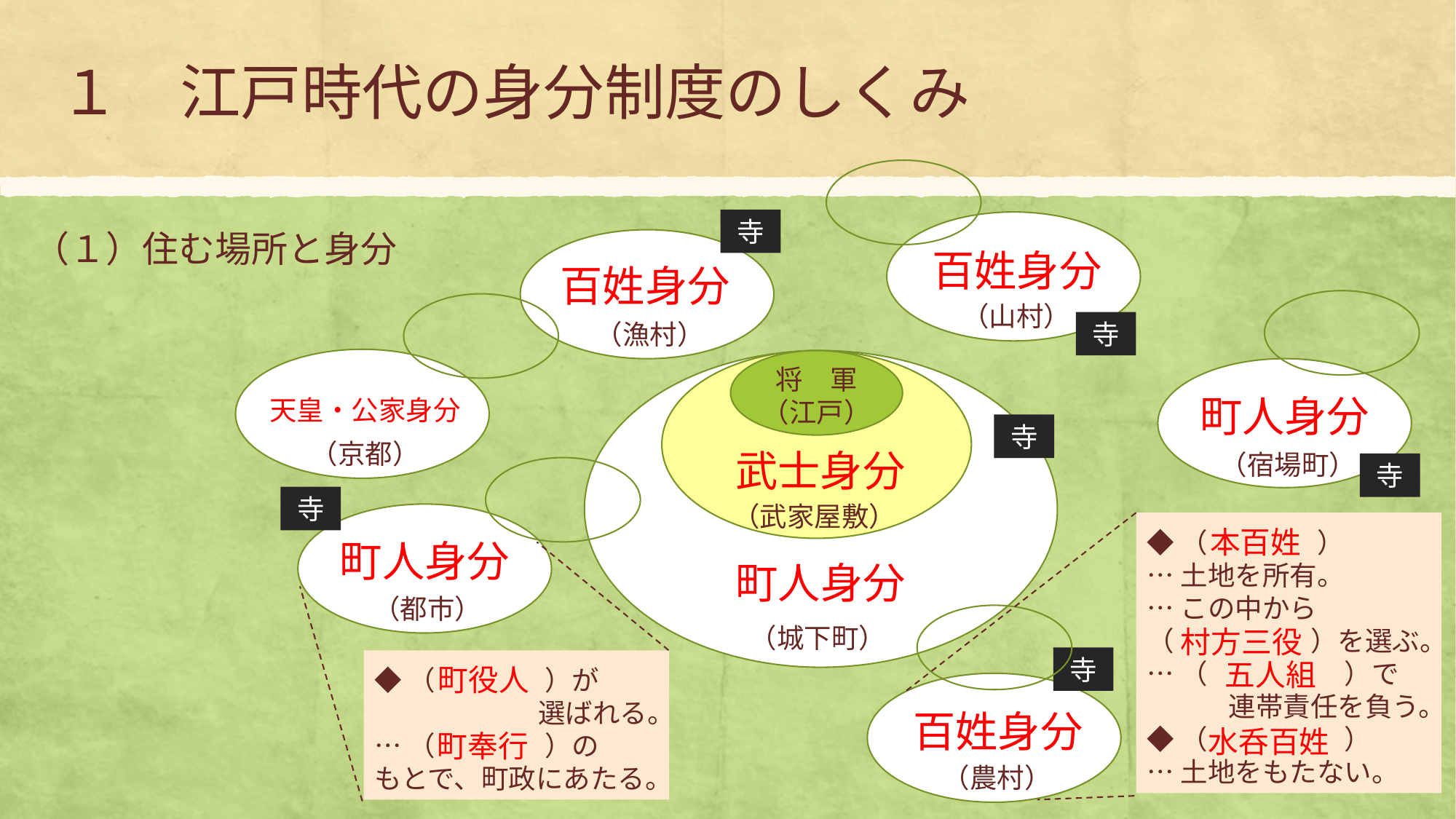

１　江戸時代の身分制度のしくみ

寺

（山村）
（１）住む場所と身分

（漁村）
百姓身分
百姓身分

寺

（京都）

将　軍
（江戸）
（武家屋敷）
（城下町）

（宿場町）
町人身分
天皇・公家身分
寺
武士身分
寺

寺

（都市）
◆（　　　　）
…土地を所有。
…この中から
（　　　　　）を選ぶ。
…（　　　　　）で
　　　連帯責任を負う。
◆（　　　　　）
…土地をもたない。
本百姓
町人身分
◆（　　　　）が
　　　　　　選ばれる。
…（　　　　）の
もとで、町政にあたる。
町人身分

村方三役
寺
五人組
町役人

（農村）
百姓身分
水呑百姓
町奉行